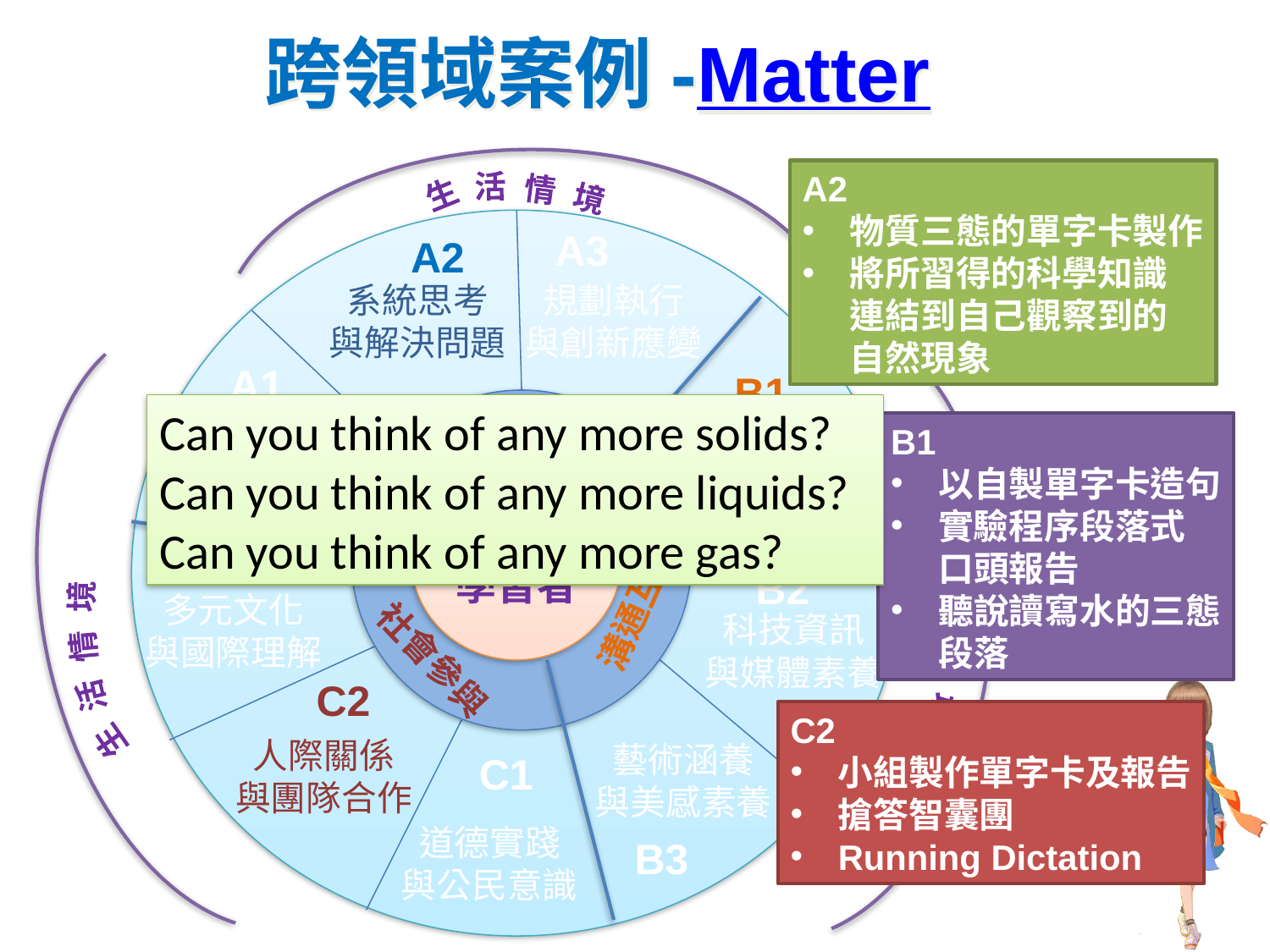

# 跨領域案例-Matter

生  活  情  境

生  活  情  境

生  活  情  境
A2
物質三態的單字卡製作
將所習得的科學知識
連結到自己觀察到的
自然現象

A3
A2
系統思考
與解決問題
規劃執行
與創新應變

A1
B1
符號運用
與溝通表達
Can you think of any more solids?
Can you think of any more liquids?
Can you think of any more gas?
身心素質
與自我精進
B1
以自製單字卡造句
實驗程序段落式
口頭報告
聽說讀寫水的三態
段落
自主行動
終身
學習者
C3
多元文化
與國際理解
B2
科技資訊
與媒體素養
溝通互動
社會參與
C2
人際關係
與團隊合作
C2
小組製作單字卡及報告
搶答智囊團
Running Dictation
藝術涵養
與美感素養
C1
道德實踐
與公民意識
B3